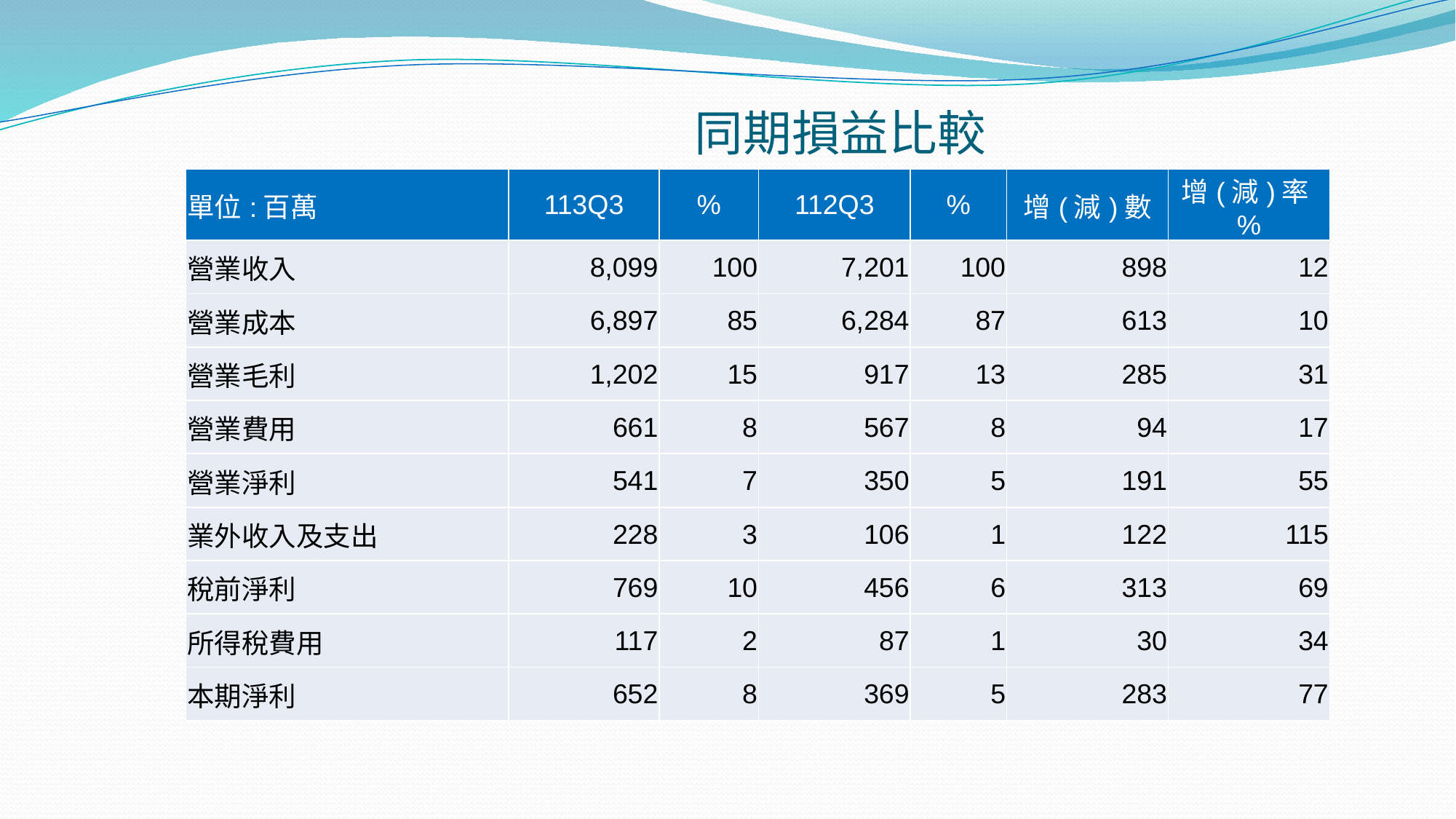

# 同期損益比較
| 單位:百萬 | 113Q3 | % | 112Q3 | % | 增(減)數 | 增(減)率% |
| --- | --- | --- | --- | --- | --- | --- |
| 營業收入 | 8,099 | 100 | 7,201 | 100 | 898 | 12 |
| 營業成本 | 6,897 | 85 | 6,284 | 87 | 613 | 10 |
| 營業毛利 | 1,202 | 15 | 917 | 13 | 285 | 31 |
| 營業費用 | 661 | 8 | 567 | 8 | 94 | 17 |
| 營業淨利 | 541 | 7 | 350 | 5 | 191 | 55 |
| 業外收入及支出 | 228 | 3 | 106 | 1 | 122 | 115 |
| 稅前淨利 | 769 | 10 | 456 | 6 | 313 | 69 |
| 所得稅費用 | 117 | 2 | 87 | 1 | 30 | 34 |
| 本期淨利 | 652 | 8 | 369 | 5 | 283 | 77 |